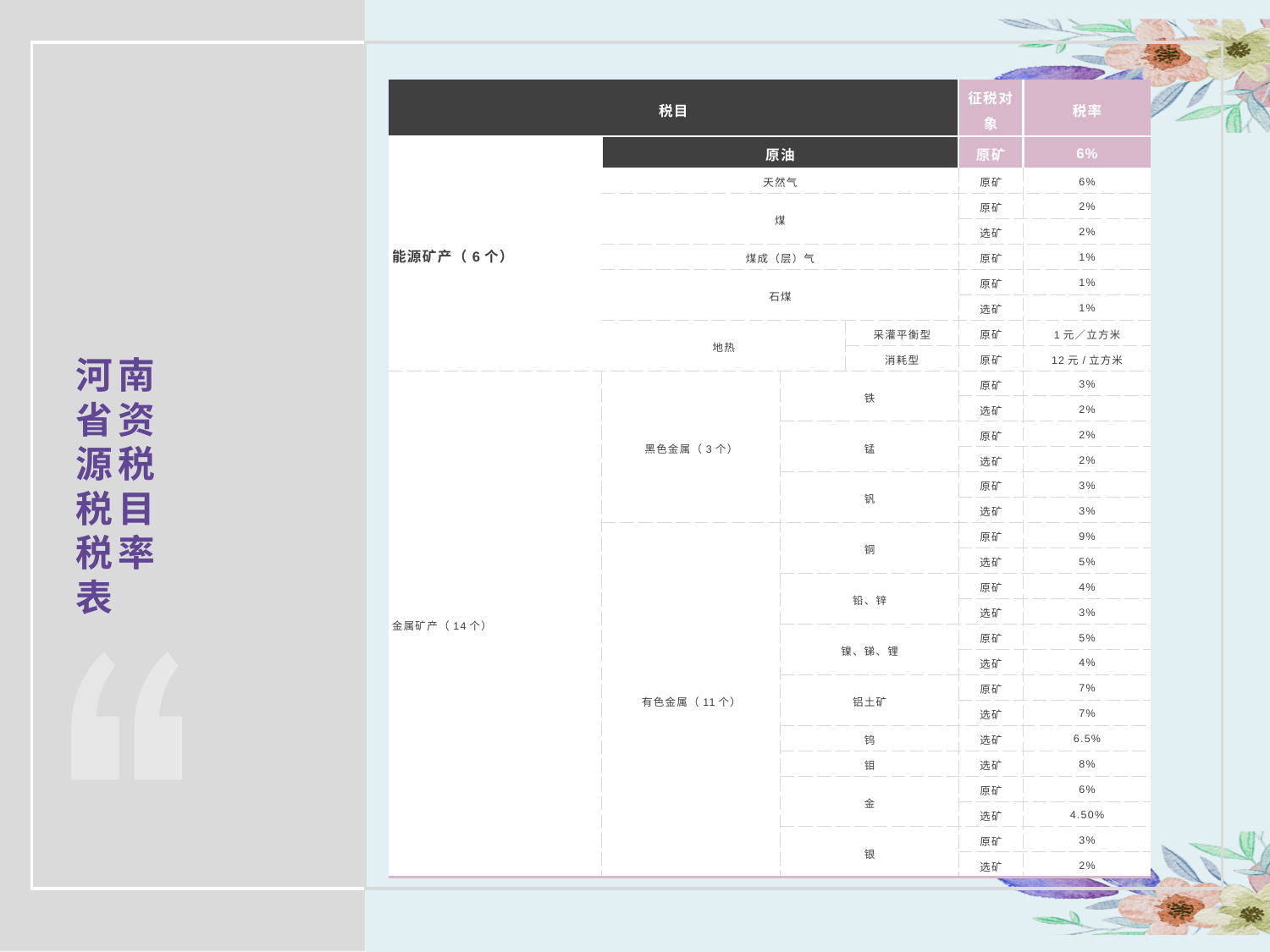

| 税目 |  |  |  | 征税对象 | 税率 |
| --- | --- | --- | --- | --- | --- |
| 能源矿产（6个） | 原油 |  |  | 原矿 | 6% |
|  | 天然气 |  |  | 原矿 | 6% |
|  | 煤 |  |  | 原矿 | 2% |
|  |  |  |  | 选矿 | 2% |
|  | 煤成（层）气 |  |  | 原矿 | 1% |
|  | 石煤 |  |  | 原矿 | 1% |
|  |  |  |  | 选矿 | 1% |
|  | 地热 |  | 采灌平衡型 | 原矿 | 1元／立方米 |
|  |  |  | 消耗型 | 原矿 | 12元/立方米 |
| 金属矿产（14个） | 黑色金属（3个） | 铁 |  | 原矿 | 3% |
|  |  |  |  | 选矿 | 2% |
|  |  | 锰 |  | 原矿 | 2% |
|  |  |  |  | 选矿 | 2% |
|  |  | 钒 |  | 原矿 | 3% |
|  |  |  |  | 选矿 | 3% |
|  | 有色金属（11个） | 铜 |  | 原矿 | 9% |
|  |  |  |  | 选矿 | 5% |
|  |  | 铅、锌 |  | 原矿 | 4% |
|  |  |  |  | 选矿 | 3% |
|  |  | 镍、锑、锂 |  | 原矿 | 5% |
|  |  |  |  | 选矿 | 4% |
|  |  | 铝土矿 |  | 原矿 | 7% |
|  |  |  |  | 选矿 | 7% |
|  |  | 钨 |  | 选矿 | 6.5% |
|  |  | 钼 |  | 选矿 | 8% |
|  |  | 金 |  | 原矿 | 6% |
|  |  |  |  | 选矿 | 4.50% |
|  |  | 银 |  | 原矿 | 3% |
|  |  |  |  | 选矿 | 2% |
河南省资源税税目税率表